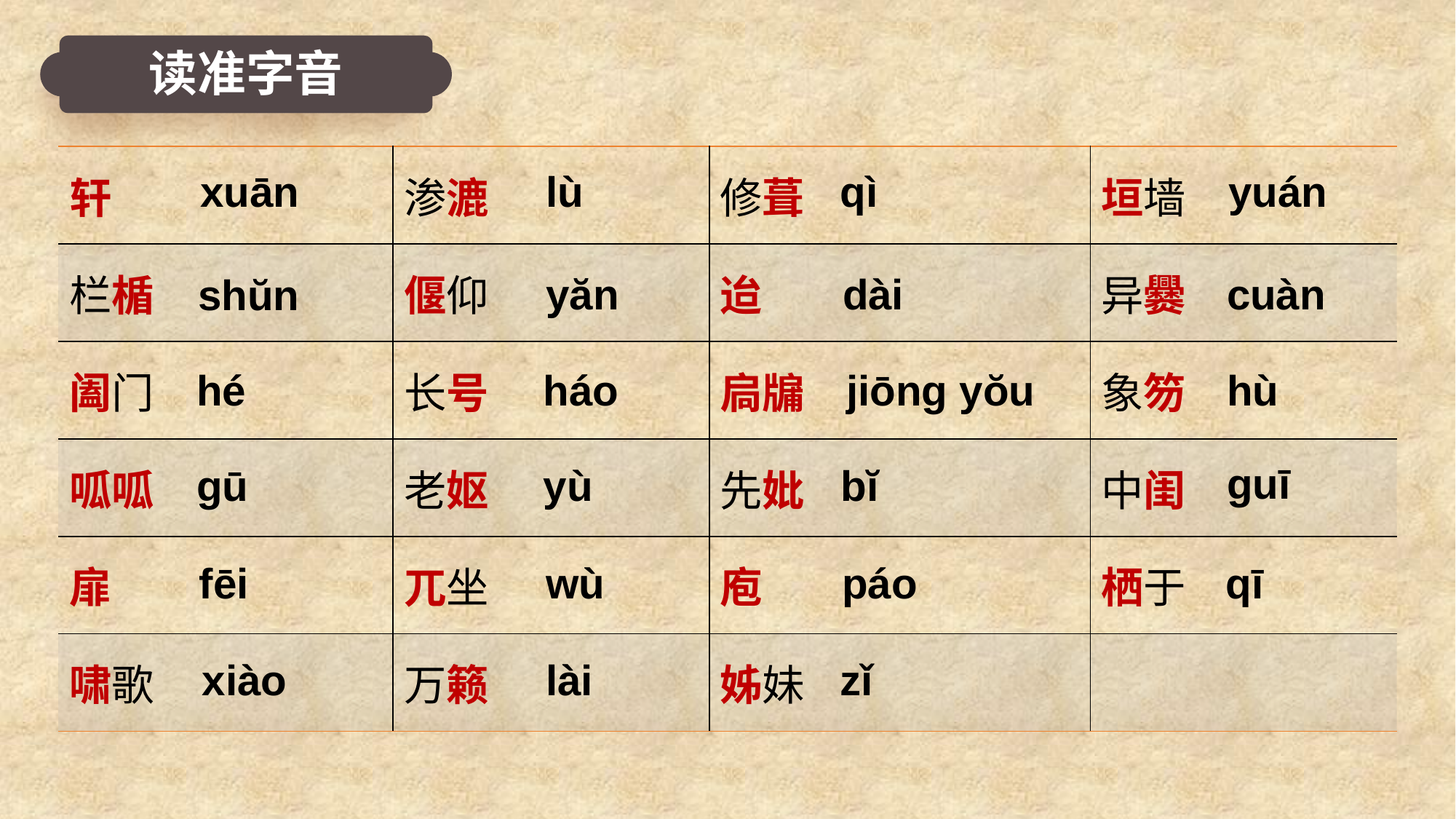

读准字音

| 轩 | 渗漉 | 修葺 | 垣墙 |
| --- | --- | --- | --- |
| 栏楯 | 偃仰 | 迨 | 异爨 |
| 阖门 | 长号 | 扃牖 | 象笏 |
| 呱呱 | 老妪 | 先妣 | 中闺 |
| 扉 | 兀坐 | 庖 | 栖于 |
| 啸歌 | 万籁 | 姊妹 |  |
lù
yuán
xuān
qì
yăn
dài
cuàn
shŭn
hé
háo
jiōng yŏu
hù
guī
gū
yù
bĭ
fēi
wù
páo
qī
zǐ
xiào
lài